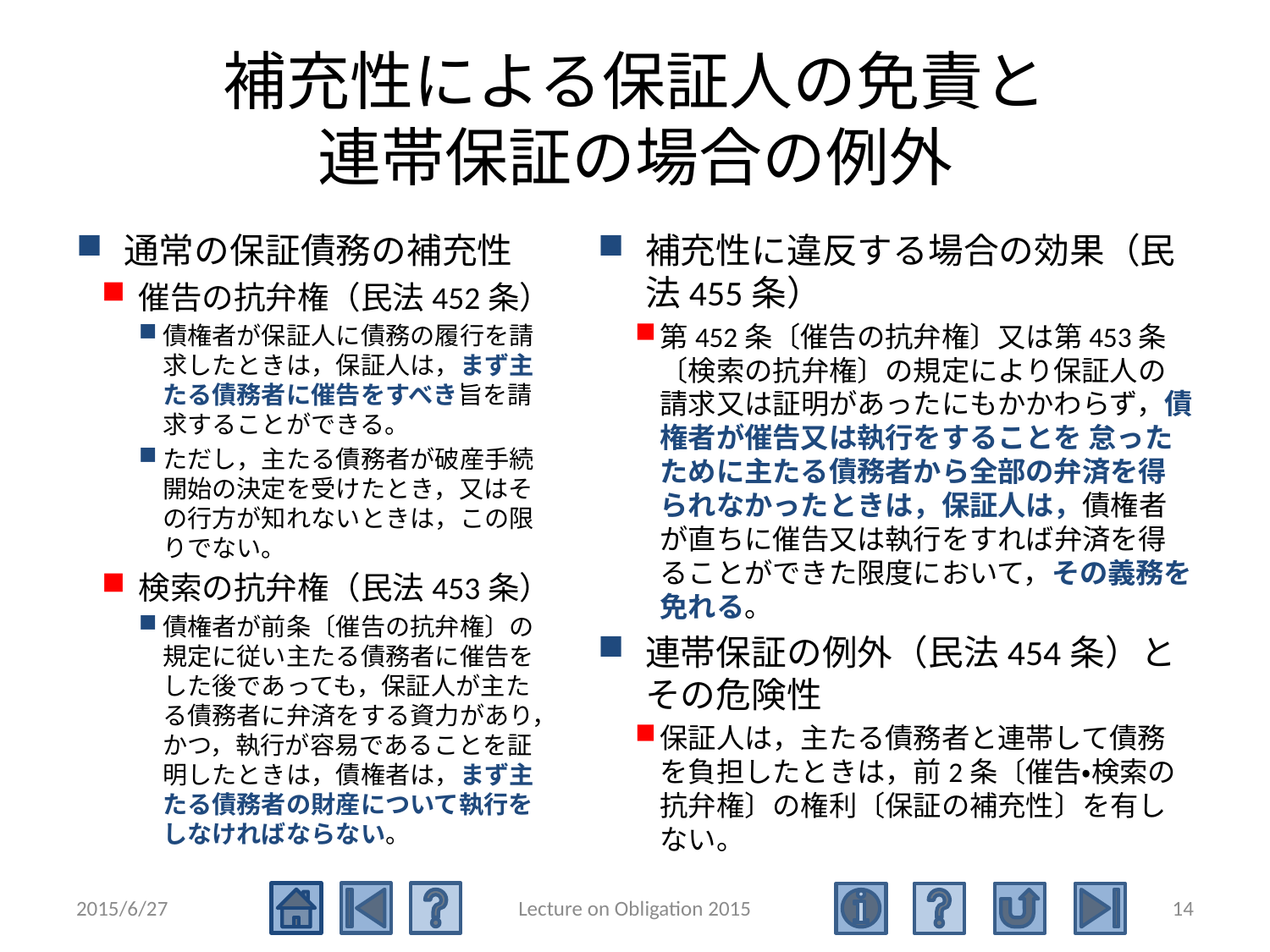

# 補充性による保証人の免責と 連帯保証の場合の例外
通常の保証債務の補充性
催告の抗弁権（民法452条）
債権者が保証人に債務の履行を請求したときは，保証人は，まず主たる債務者に催告をすべき旨を請求することができる。
ただし，主たる債務者が破産手続開始の決定を受けたとき，又はその行方が知れないときは，この限りでない。
検索の抗弁権（民法453条）
債権者が前条〔催告の抗弁権〕の規定に従い主たる債務者に催告をした後であっても，保証人が主たる債務者に弁済をする資力があり，かつ，執行が容易であることを証明したときは，債権者は，まず主たる債務者の財産について執行をしなければならない。
補充性に違反する場合の効果（民法455条）
第452条〔催告の抗弁権〕又は第453条〔検索の抗弁権〕の規定により保証人の請求又は証明があったにもかかわらず，債権者が催告又は執行をすることを 怠ったために主たる債務者から全部の弁済を得られなかったときは，保証人は，債権者が直ちに催告又は執行をすれば弁済を得ることができた限度において，その義務を免れる。
連帯保証の例外（民法454条）とその危険性
保証人は，主たる債務者と連帯して債務を負担したときは，前2条〔催告・検索の抗弁権〕の権利〔保証の補充性〕を有しない。

2015/6/27
Lecture on Obligation 2015
14